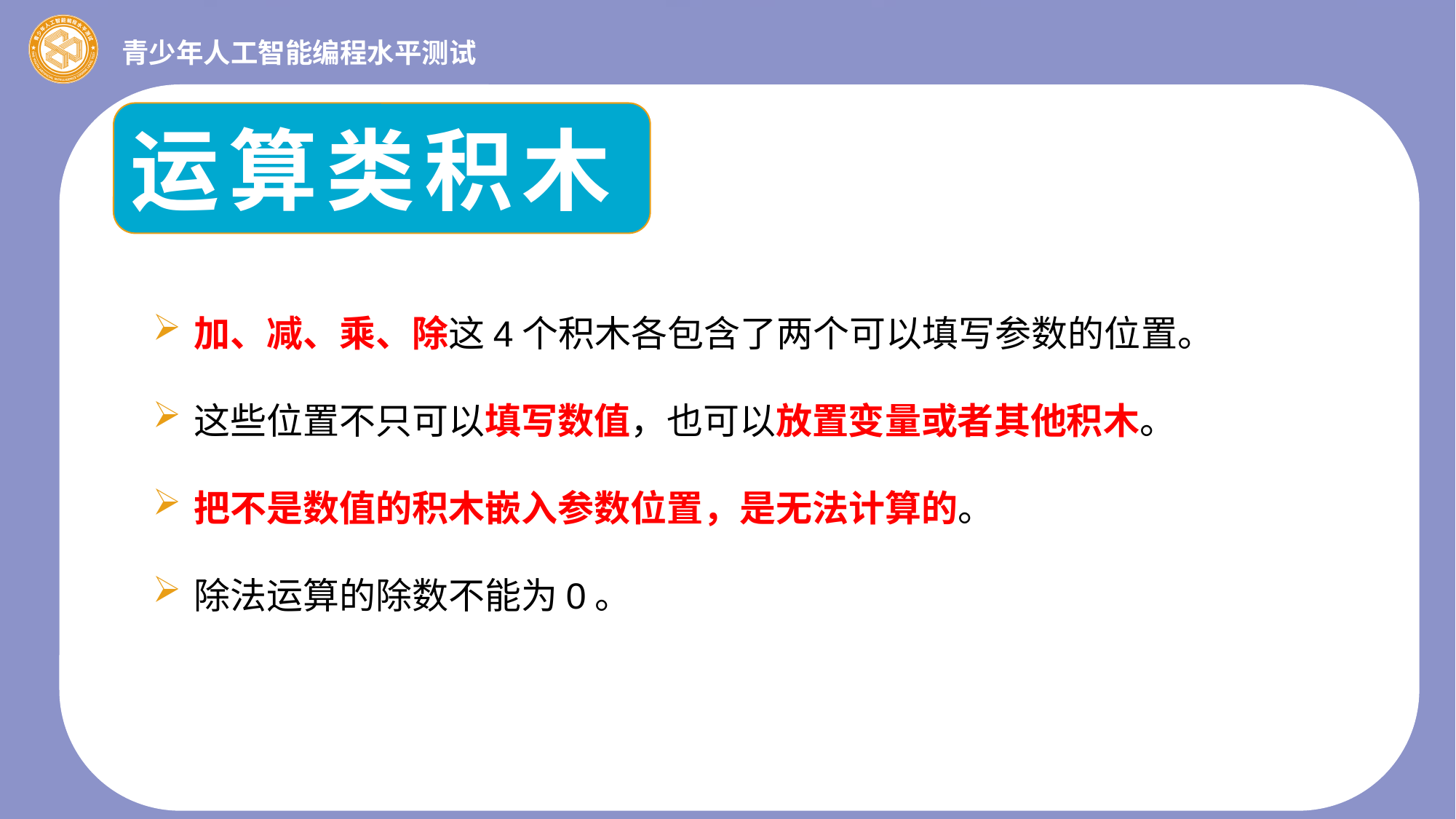

运算类积木
加、减、乘、除这4个积木各包含了两个可以填写参数的位置。
这些位置不只可以填写数值，也可以放置变量或者其他积木。
把不是数值的积木嵌入参数位置，是无法计算的。
除法运算的除数不能为0。